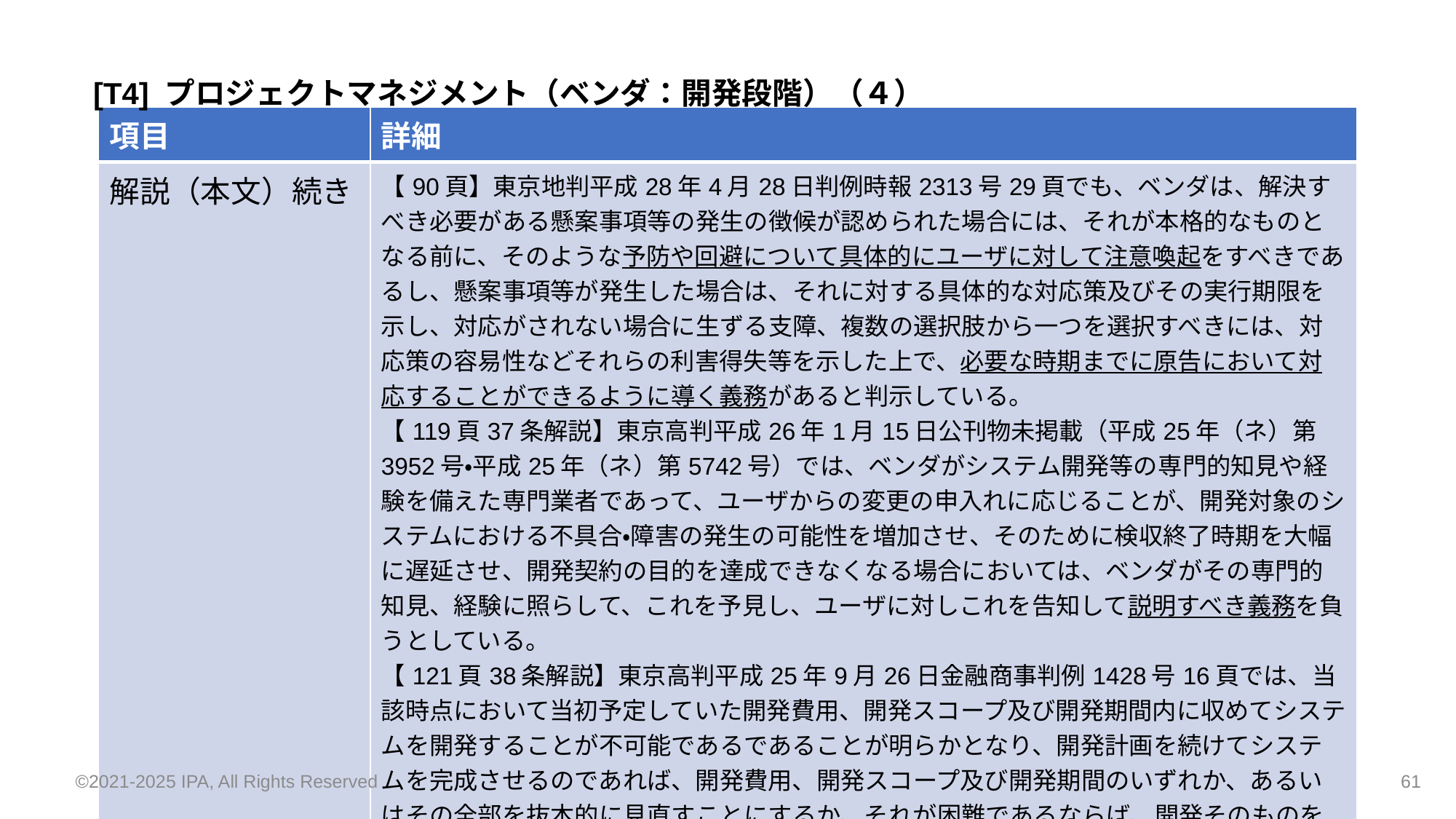

[T4] プロジェクトマネジメント（ベンダ：開発段階）（４）
| 項目 | 詳細 |
| --- | --- |
| 解説（本文）続き | 【90頁】東京地判平成28年4月28日判例時報2313号29頁でも、ベンダは、解決すべき必要がある懸案事項等の発生の徴候が認められた場合には、それが本格的なものとなる前に、そのような予防や回避について具体的にユーザに対して注意喚起をすべきであるし、懸案事項等が発生した場合は、それに対する具体的な対応策及びその実行期限を示し、対応がされない場合に生ずる支障、複数の選択肢から一つを選択すべきには、対応策の容易性などそれらの利害得失等を示した上で、必要な時期までに原告において対応することができるように導く義務があると判示している。 【119頁37条解説】東京高判平成26年1月15日公刊物未掲載（平成25年（ネ）第3952号・平成25年（ネ）第5742号）では、ベンダがシステム開発等の専門的知見や経験を備えた専門業者であって、ユーザからの変更の申入れに応じることが、開発対象のシステムにおける不具合・障害の発生の可能性を増加させ、そのために検収終了時期を大幅に遅延させ、開発契約の目的を達成できなくなる場合においては、ベンダがその専門的知見、経験に照らして、これを予見し、ユーザに対しこれを告知して説明すべき義務を負うとしている。 【121頁38条解説】東京高判平成25年9月26日金融商事判例1428号16頁では、当該時点において当初予定していた開発費用、開発スコープ及び開発期間内に収めてシステムを開発することが不可能であるであることが明らかとなり、開発計画を続けてシステムを完成させるのであれば、開発費用、開発スコープ及び開発期間のいずれか、あるいはその全部を抜本的に見直すことにするか、それが困難であるならば、開発そのものを断念するかも含めて決定しなければならない局面に至ったことを認定した上で、ベンダは、これらの状況を説明し、このような危機を回避するための適時適切な説明と提言をし、仮に回避し得ない場合にはシステム開発の中止を提言する義務があったと判示している |
©2021-2025 IPA, All Rights Reserved
61